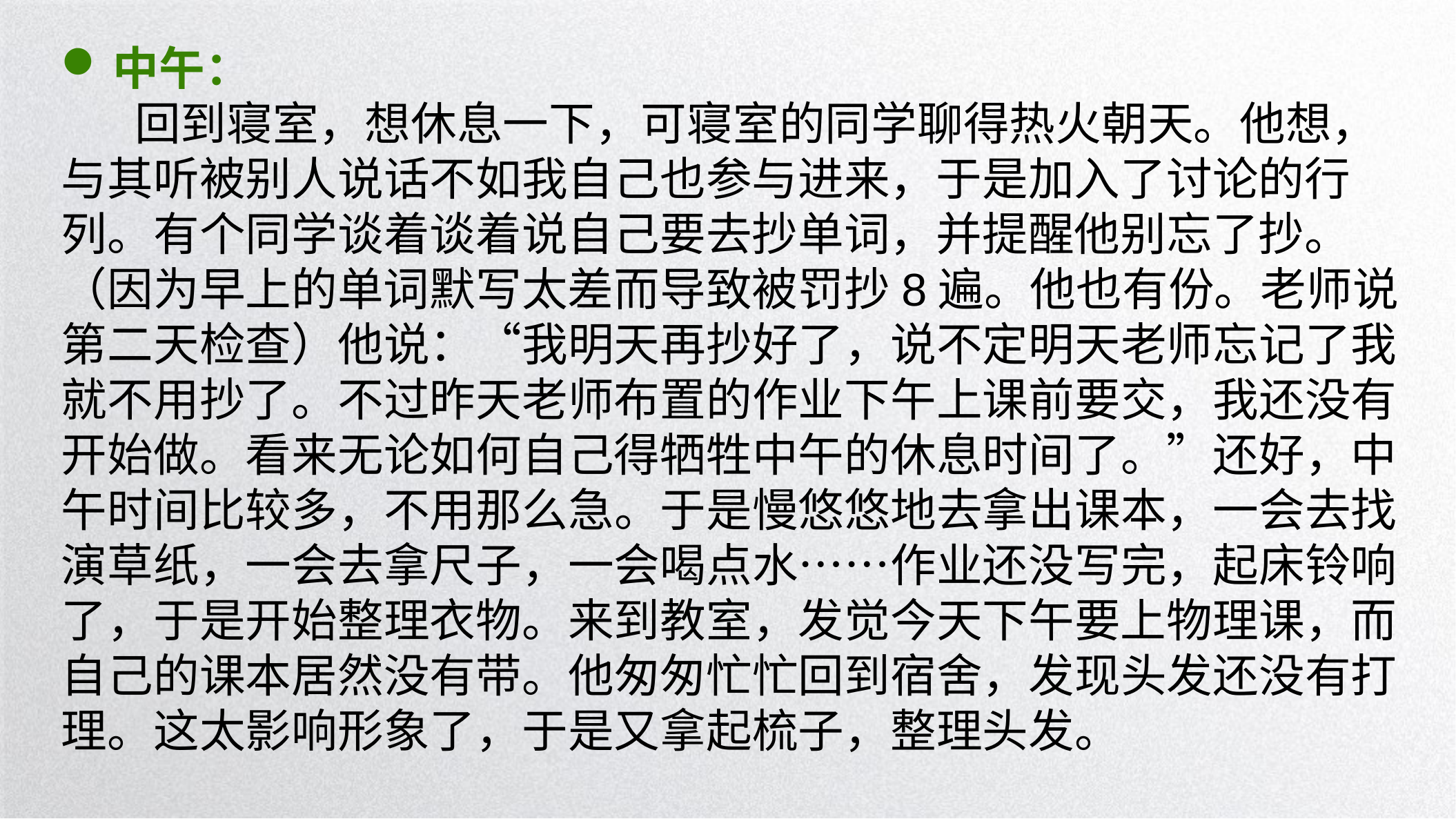

中午：
      回到寝室，想休息一下，可寝室的同学聊得热火朝天。他想，与其听被别人说话不如我自己也参与进来，于是加入了讨论的行列。有个同学谈着谈着说自己要去抄单词，并提醒他别忘了抄。（因为早上的单词默写太差而导致被罚抄8遍。他也有份。老师说第二天检查）他说：“我明天再抄好了，说不定明天老师忘记了我就不用抄了。不过昨天老师布置的作业下午上课前要交，我还没有开始做。看来无论如何自己得牺牲中午的休息时间了。”还好，中午时间比较多，不用那么急。于是慢悠悠地去拿出课本，一会去找演草纸，一会去拿尺子，一会喝点水……作业还没写完，起床铃响了，于是开始整理衣物。来到教室，发觉今天下午要上物理课，而自己的课本居然没有带。他匆匆忙忙回到宿舍，发现头发还没有打理。这太影响形象了，于是又拿起梳子，整理头发。